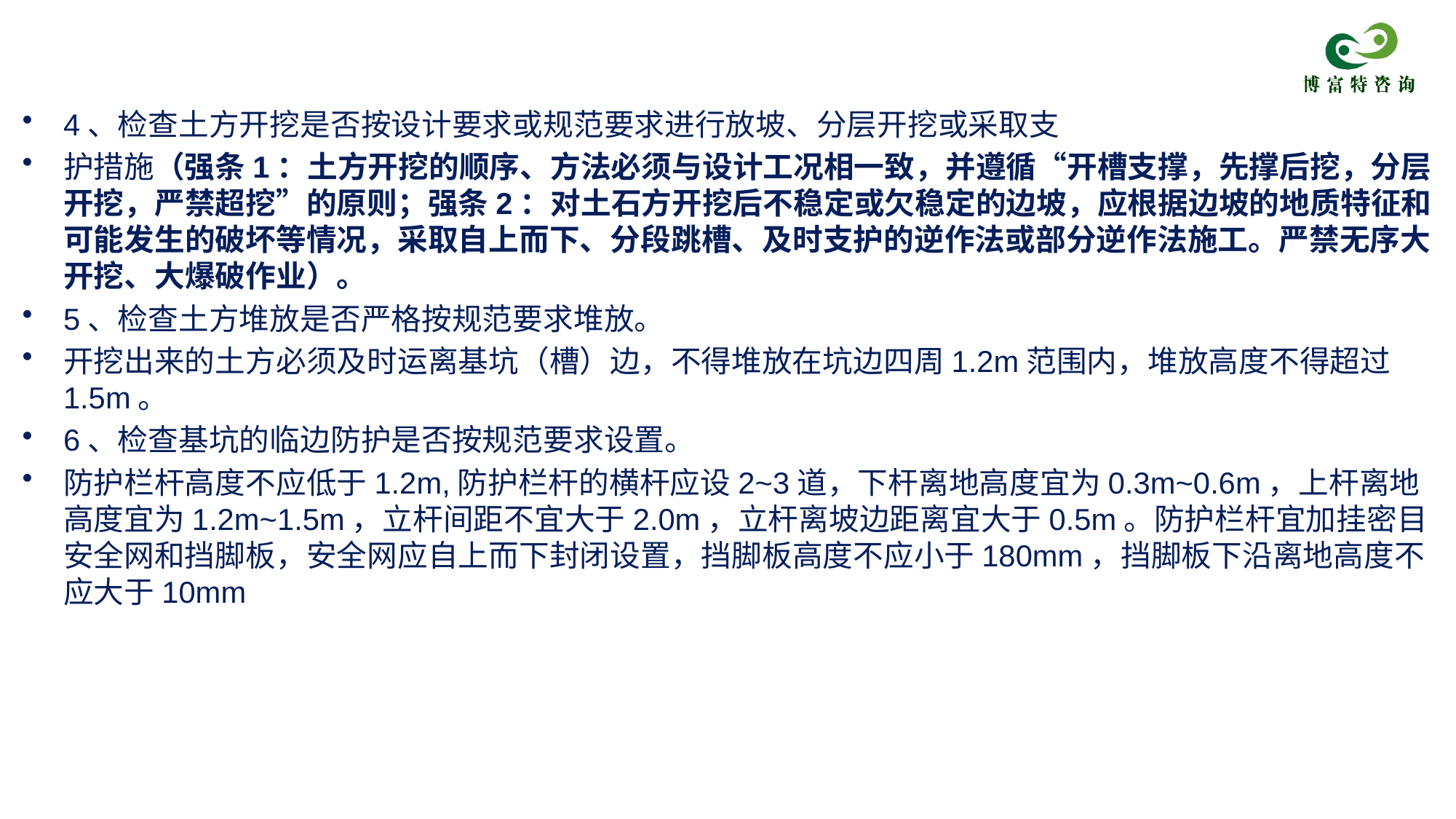

4、检查土方开挖是否按设计要求或规范要求进行放坡、分层开挖或采取支
护措施（强条1：土方开挖的顺序、方法必须与设计工况相一致，并遵循“开槽支撑，先撑后挖，分层开挖，严禁超挖”的原则；强条2：对土石方开挖后不稳定或欠稳定的边坡，应根据边坡的地质特征和可能发生的破坏等情况，采取自上而下、分段跳槽、及时支护的逆作法或部分逆作法施工。严禁无序大开挖、大爆破作业）。
5、检查土方堆放是否严格按规范要求堆放。
开挖出来的土方必须及时运离基坑（槽）边，不得堆放在坑边四周1.2m范围内，堆放高度不得超过1.5m。
6、检查基坑的临边防护是否按规范要求设置。
防护栏杆高度不应低于1.2m,防护栏杆的横杆应设2~3道，下杆离地高度宜为0.3m~0.6m，上杆离地高度宜为1.2m~1.5m，立杆间距不宜大于2.0m，立杆离坡边距离宜大于0.5m。防护栏杆宜加挂密目安全网和挡脚板，安全网应自上而下封闭设置，挡脚板高度不应小于180mm，挡脚板下沿离地高度不应大于10mm
精选PPT
18